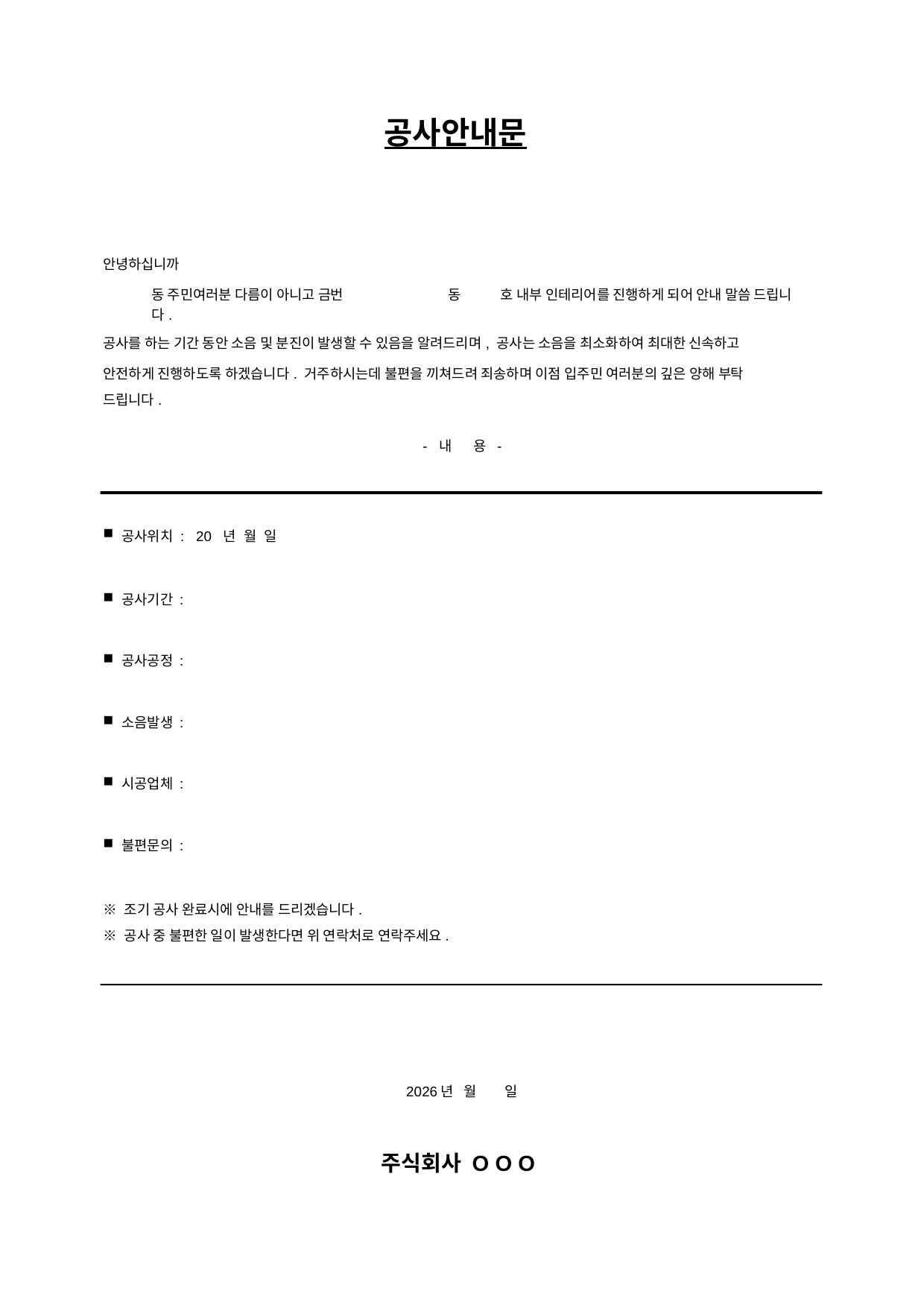

공사안내문
| 안녕하십니까 |
| --- |
| 동 주민여러분 다름이 아니고 금번 동 호 내부 인테리어를 진행하게 되어 안내 말씀 드립니다. |
| 공사를 하는 기간 동안 소음 및 분진이 발생할 수 있음을 알려드리며, 공사는 소음을 최소화하여 최대한 신속하고 |
| 안전하게 진행하도록 하겠습니다. 거주하시는데 불편을 끼쳐드려 죄송하며 이점 입주민 여러분의 깊은 양해 부탁 |
| 드립니다. |
- 내	용 -

| 공사위치 : | 20 년 월 일 |
| --- | --- |
공사기간 :
공사공정 :
소음발생 :
시공업체 :
불편문의 :
| ※ 조기 공사 완료시에 안내를 드리겠습니다. |
| --- |
| ※ 공사 중 불편한 일이 발생한다면 위 연락처로 연락주세요. |

2026년  월	일
주식회사 O O O